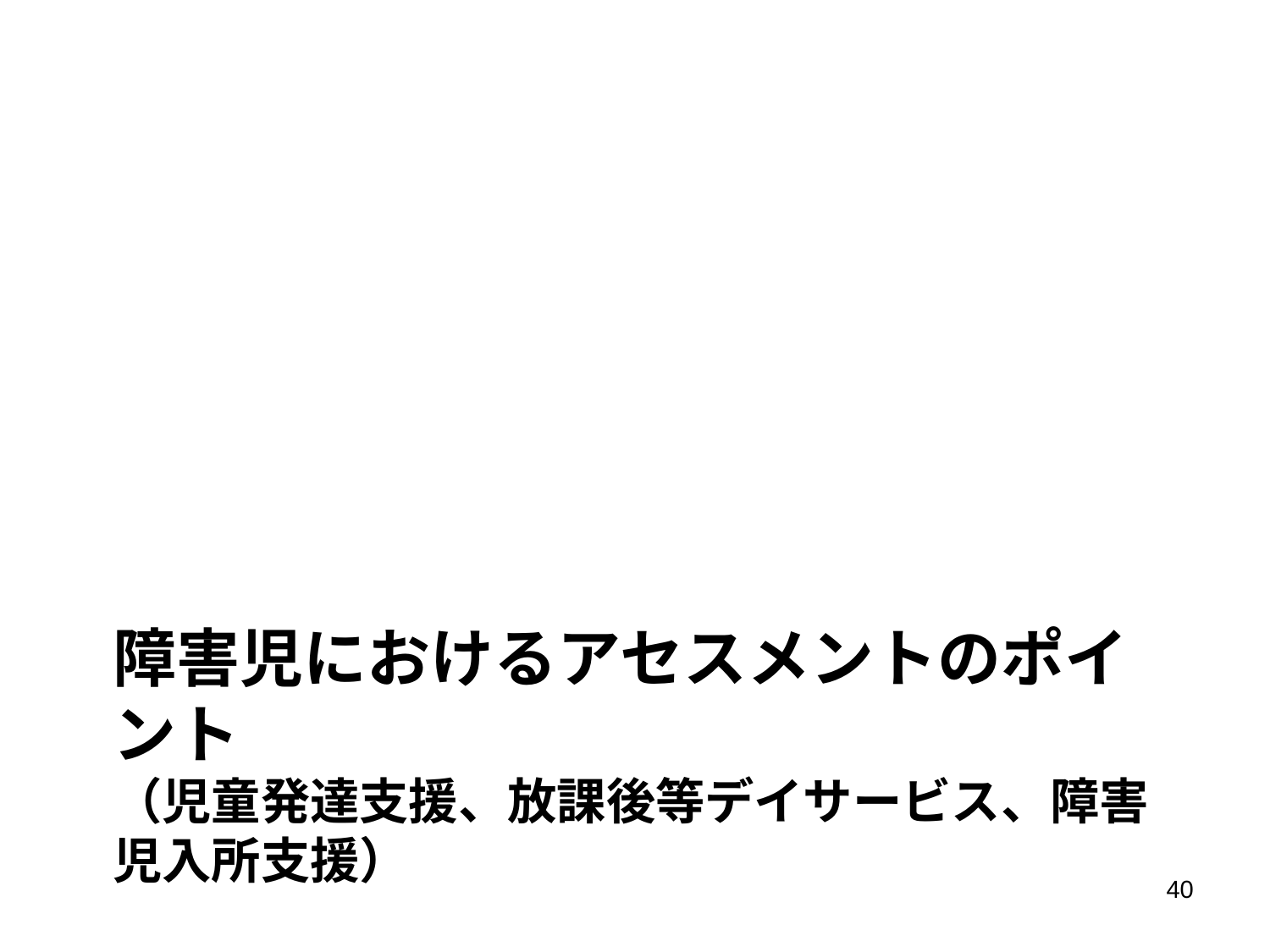

# 障害児におけるアセスメントのポイント （児童発達支援、放課後等デイサービス、障害児入所支援）
40